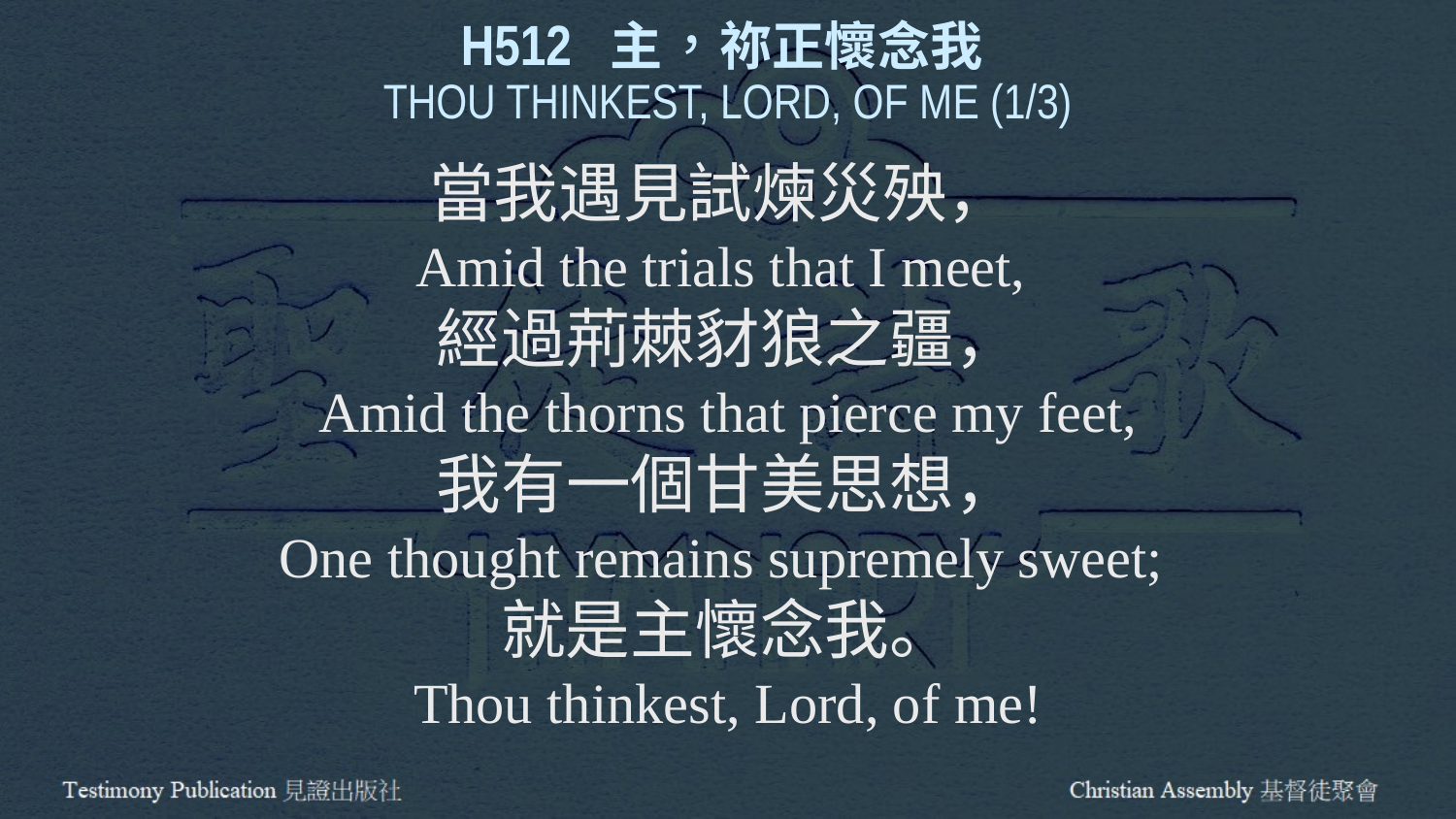

H512  主，祢正懷念我
THOU THINKEST, LORD, OF ME (1/3)

當我遇見試煉災殃，
Amid the trials that I meet,
經過荊棘豺狼之疆，
Amid the thorns that pierce my feet,
我有一個甘美思想，
One thought remains supremely sweet;
就是主懷念我。
Thou thinkest, Lord, of me!